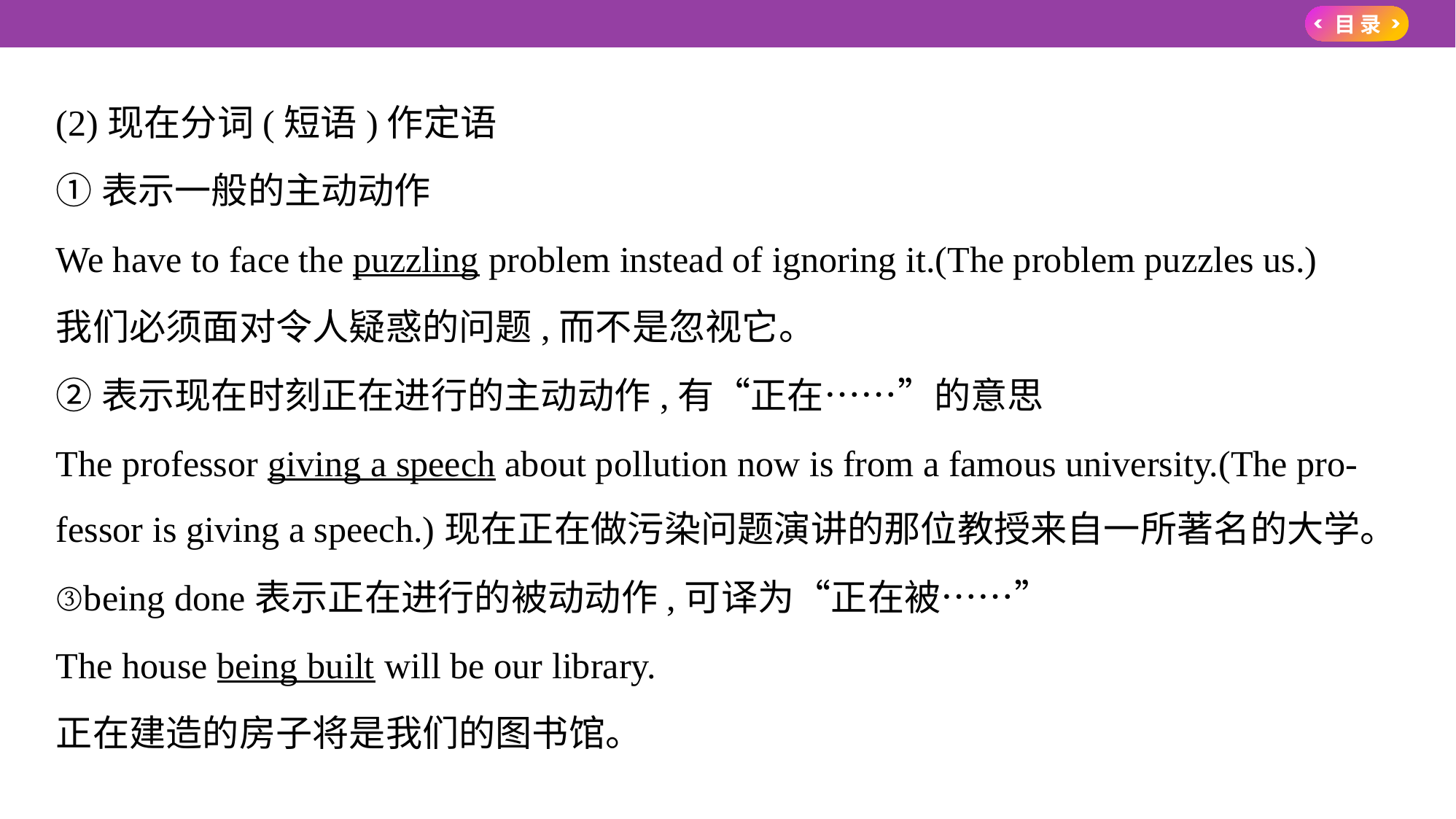

(2)现在分词(短语)作定语
①表示一般的主动动作
We have to face the puzzling problem instead of ignoring it.(The problem puzzles us.)
我们必须面对令人疑惑的问题,而不是忽视它。
②表示现在时刻正在进行的主动动作,有“正在……”的意思
The professor giving a speech about pollution now is from a famous university.(The pro-
fessor is giving a speech.)现在正在做污染问题演讲的那位教授来自一所著名的大学。
③being done表示正在进行的被动动作,可译为“正在被……”
The house being built will be our library.
正在建造的房子将是我们的图书馆。